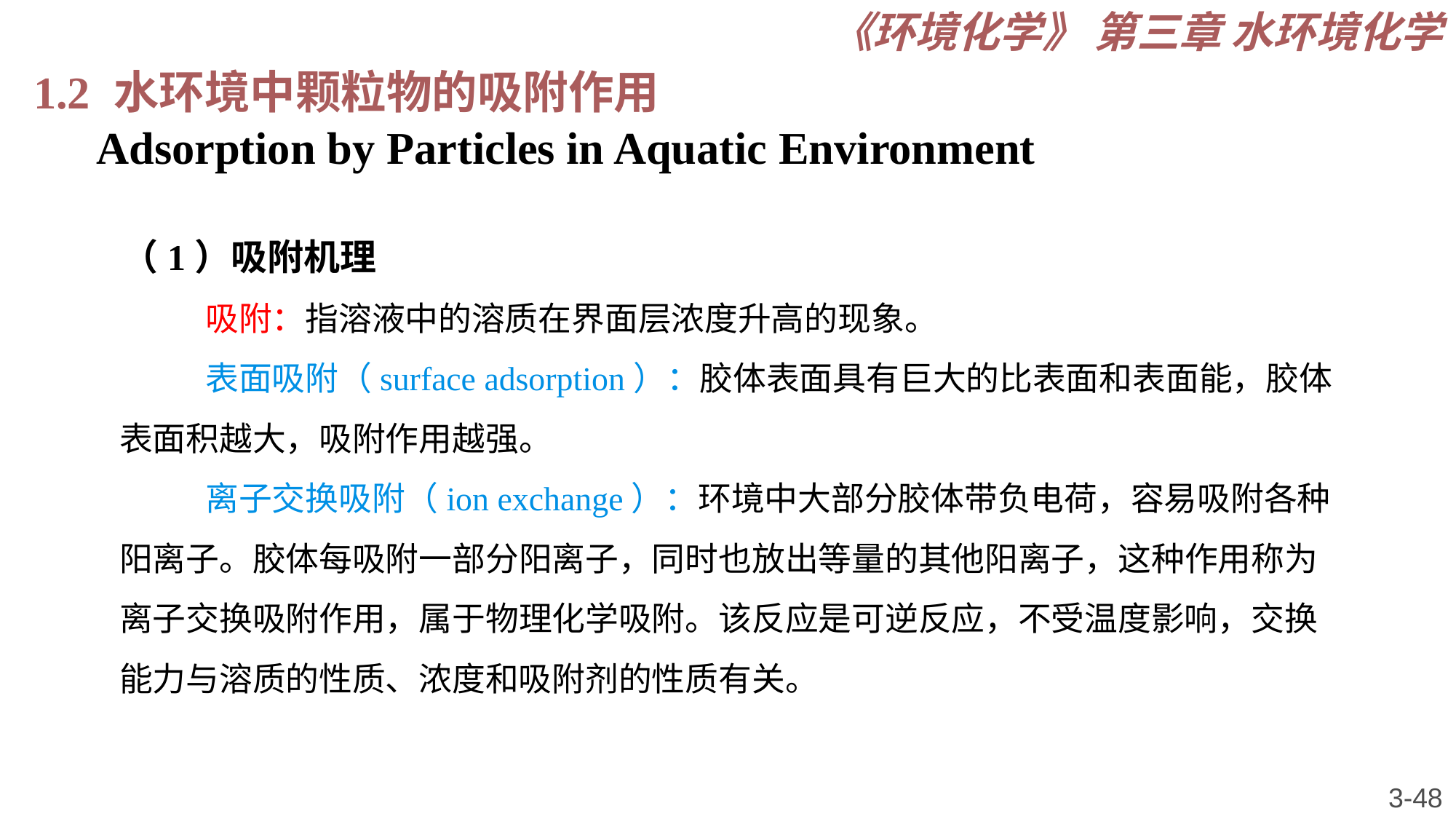

《环境化学》 第三章 水环境化学
1.2 水环境中颗粒物的吸附作用
     Adsorption by Particles in Aquatic Environment
（1）吸附机理
吸附：指溶液中的溶质在界面层浓度升高的现象。
表面吸附（surface adsorption）：胶体表面具有巨大的比表面和表面能，胶体表面积越大，吸附作用越强。
离子交换吸附（ion exchange）：环境中大部分胶体带负电荷，容易吸附各种阳离子。胶体每吸附一部分阳离子，同时也放出等量的其他阳离子，这种作用称为离子交换吸附作用，属于物理化学吸附。该反应是可逆反应，不受温度影响，交换能力与溶质的性质、浓度和吸附剂的性质有关。

3-48